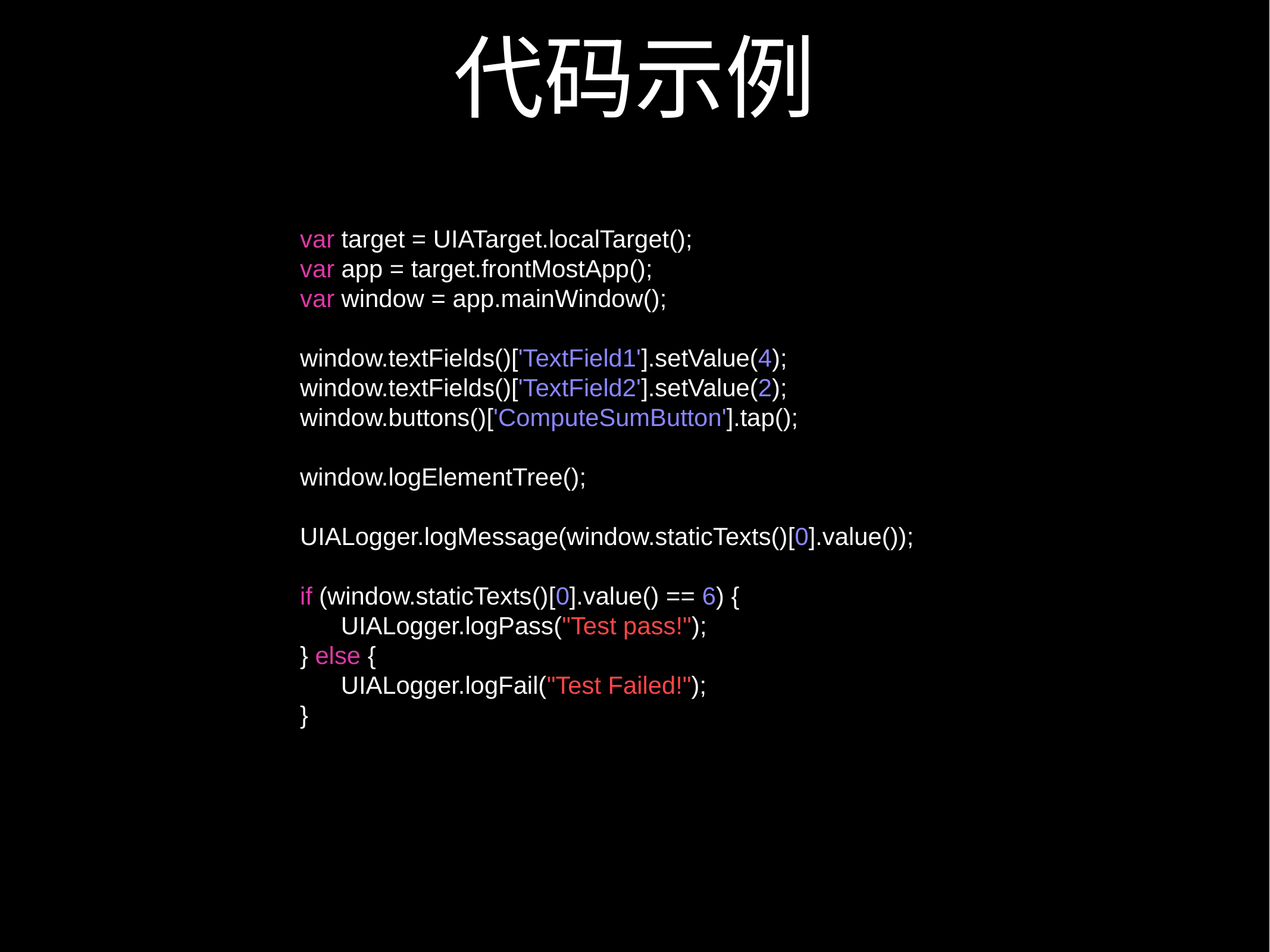

# 代码示例

var target = UIATarget.localTarget();
var app = target.frontMostApp();
var window = app.mainWindow();

window.textFields()['TextField1'].setValue(4);
window.textFields()['TextField2'].setValue(2);
window.buttons()['ComputeSumButton'].tap();

window.logElementTree();

UIALogger.logMessage(window.staticTexts()[0].value());

if (window.staticTexts()[0].value() == 6) {
	UIALogger.logPass("Test pass!");
} else {
	UIALogger.logFail("Test Failed!");
}